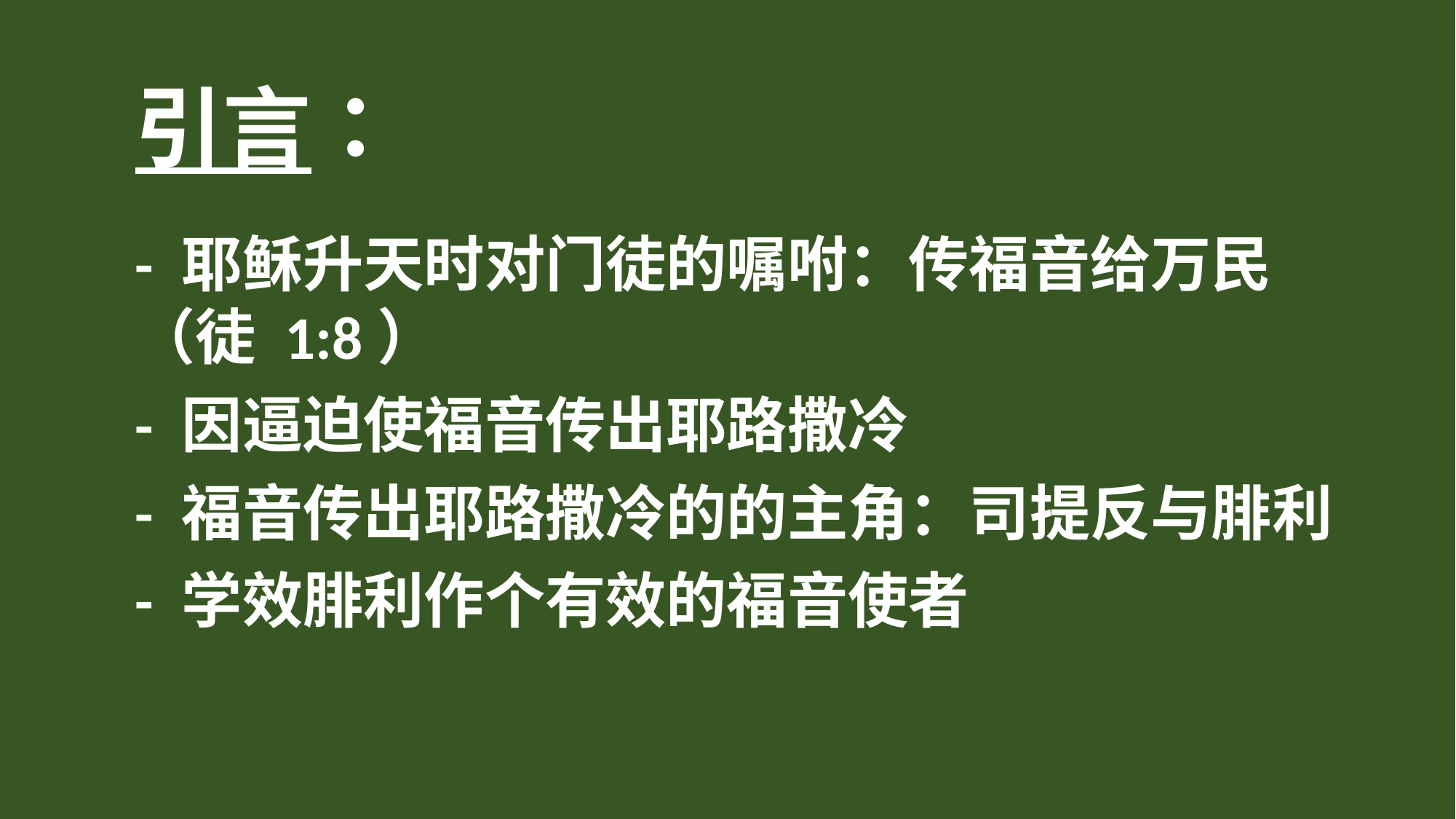

# 引言：
- 耶稣升天时对门徒的嘱咐：传福音给万民 （徒 1:8）
- 因逼迫使福音传出耶路撒冷
- 福音传出耶路撒冷的的主角：司提反与腓利
- 学效腓利作个有效的福音使者